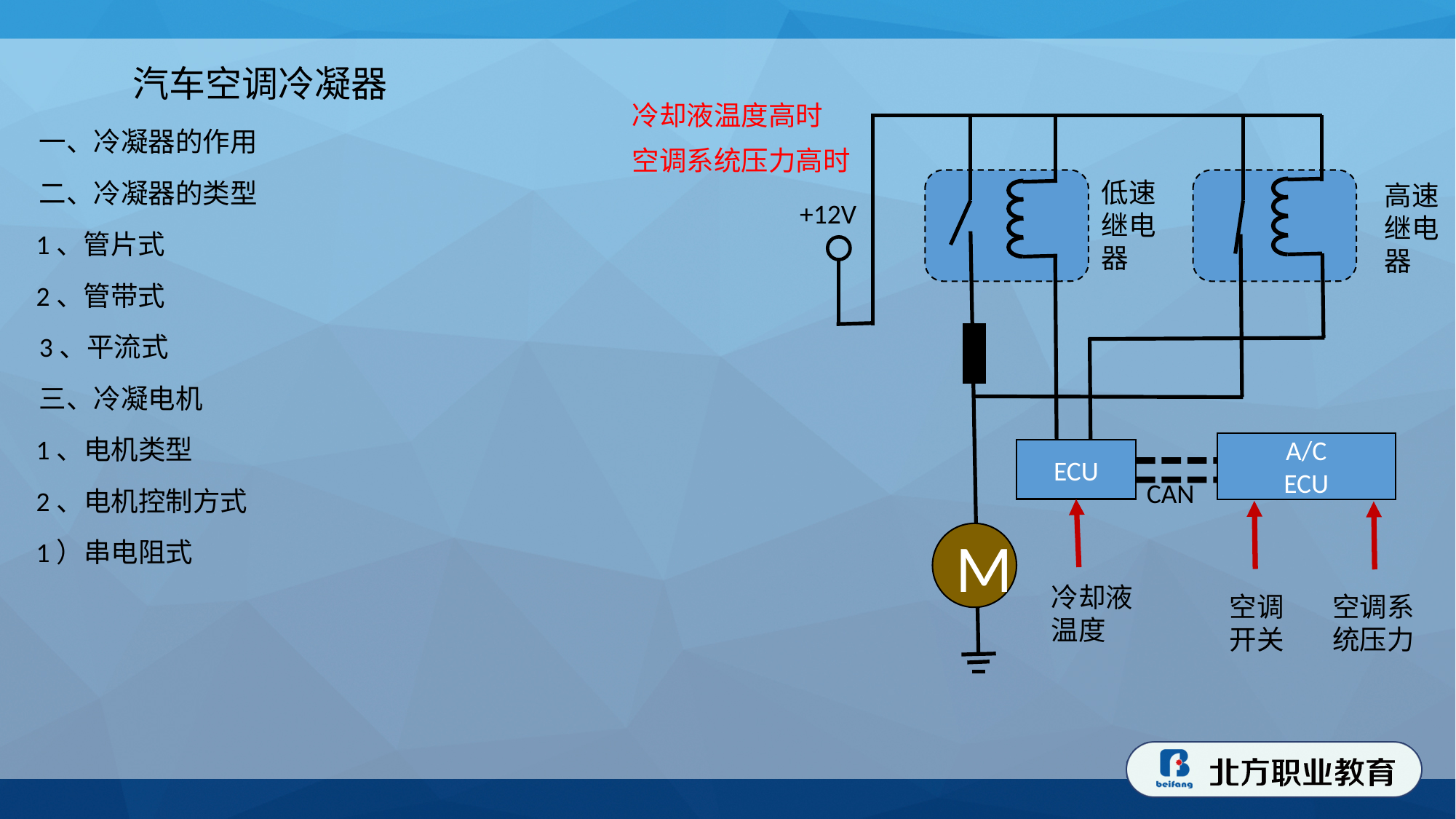

汽车空调冷凝器
冷却液温度高时
空调系统压力高时

低速继电器

高速继电器

+12V

A/C
ECU
ECU
CAN
M
冷却液温度
空调开关
空调系统压力
一、冷凝器的作用
二、冷凝器的类型
1、管片式
2、管带式
3、平流式
三、冷凝电机
1、电机类型
2、电机控制方式
1）串电阻式